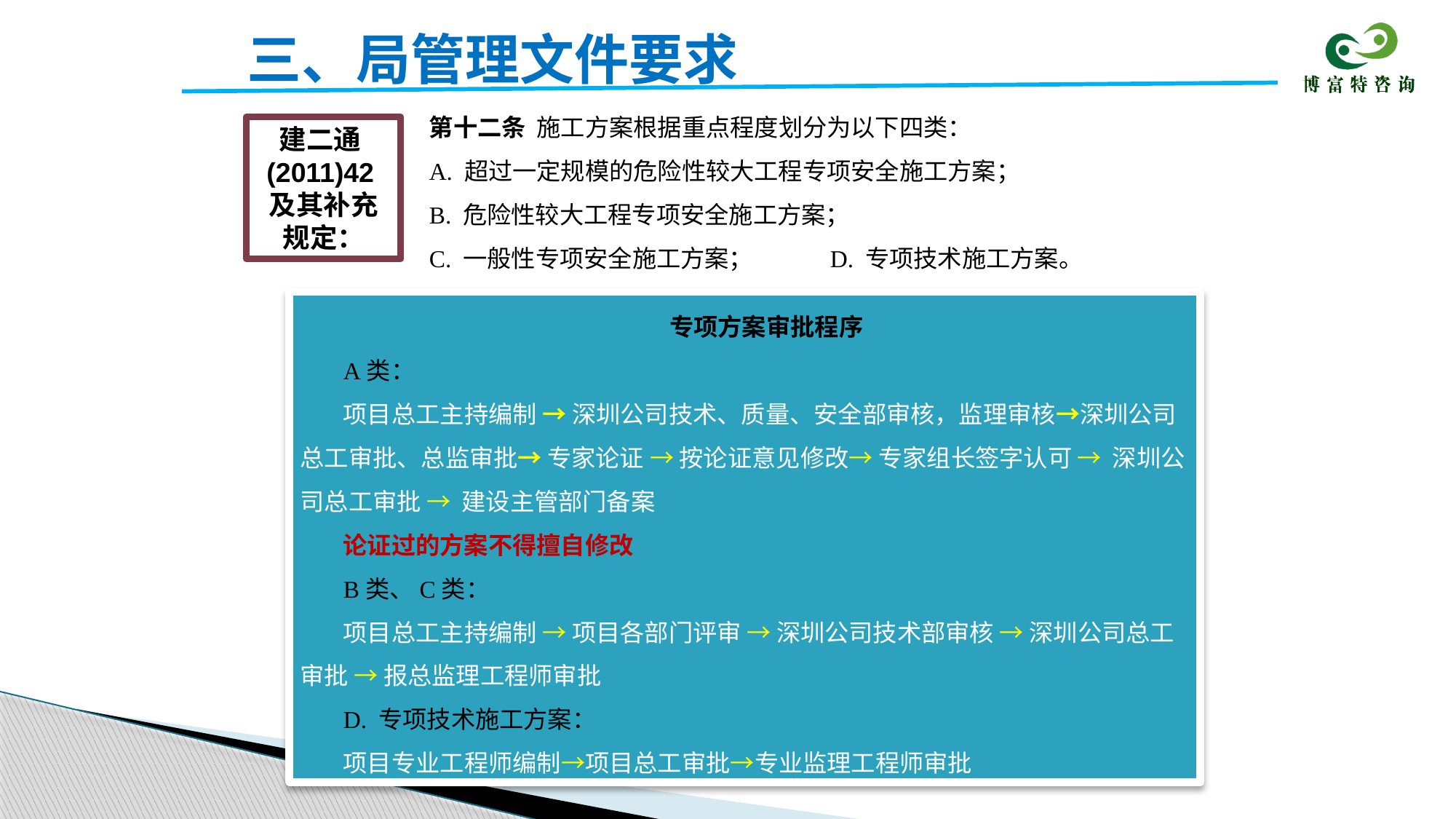

# 三、局管理文件要求
第十二条  施工方案根据重点程度划分为以下四类：
A. 超过一定规模的危险性较大工程专项安全施工方案；
B. 危险性较大工程专项安全施工方案；
C. 一般性专项安全施工方案；             D. 专项技术施工方案。
建二通(2011)42及其补充规定：
专项方案审批程序
A类：
项目总工主持编制 → 深圳公司技术、质量、安全部审核，监理审核→深圳公司总工审批、总监审批→ 专家论证 → 按论证意见修改→ 专家组长签字认可 →  深圳公司总工审批 →  建设主管部门备案
论证过的方案不得擅自修改
B类、C类：
项目总工主持编制 → 项目各部门评审 → 深圳公司技术部审核 → 深圳公司总工审批 → 报总监理工程师审批
D. 专项技术施工方案：
项目专业工程师编制→项目总工审批→专业监理工程师审批